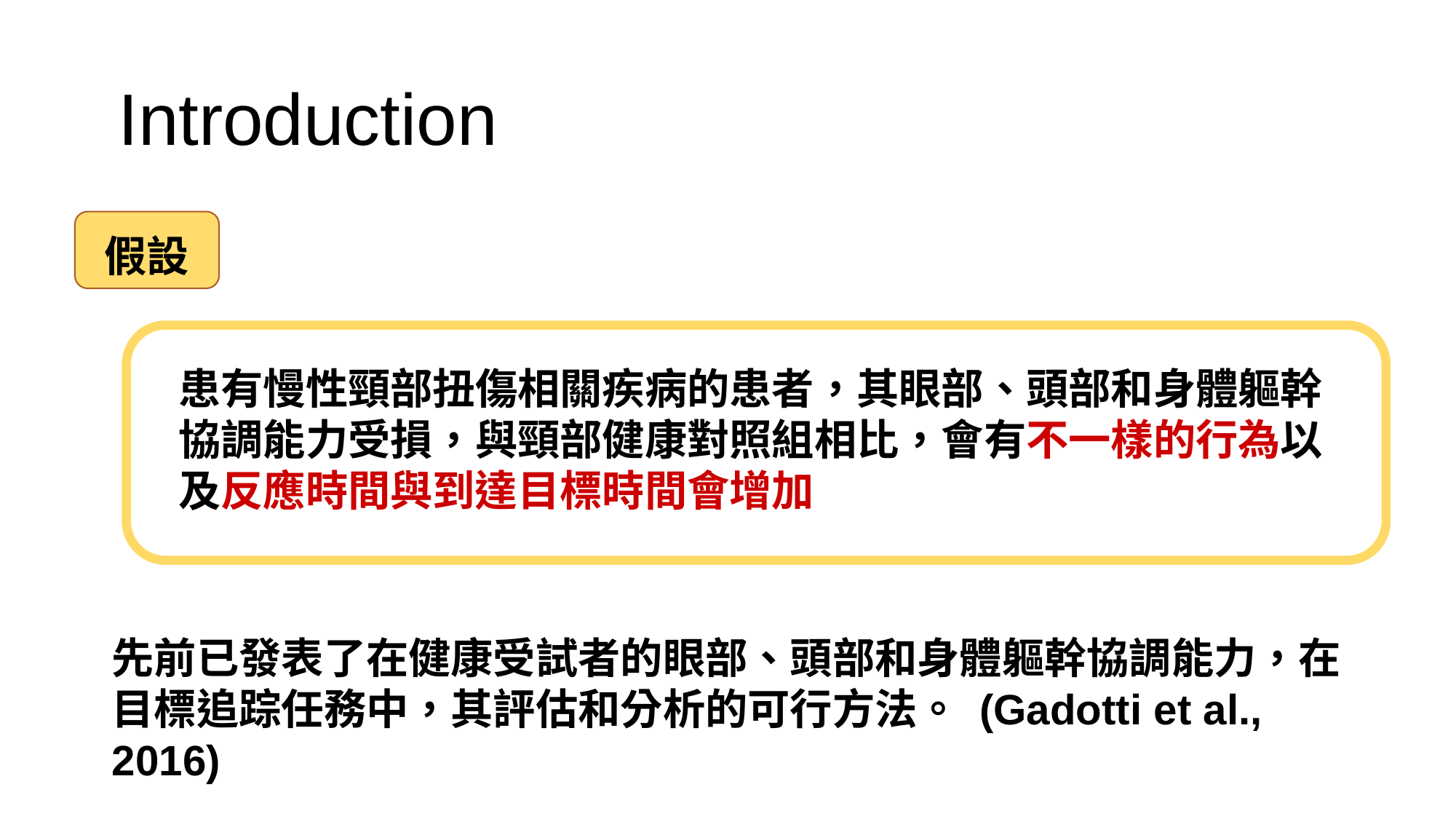

向參與者展示在澳大利亞墨爾本市的兩個公園中漫步的高清影片片段。
Introduction
假設

患有慢性頸部扭傷相關疾病的患者，其眼部、頭部和身體軀幹協調能力受損，與頸部健康對照組相比，會有不一樣的行為以及反應時間與到達目標時間會增加
先前已發表了在健康受試者的眼部、頭部和身體軀幹協調能力，在目標追踪任務中，其評估和分析的可行方法。 (Gadotti et al., 2016)